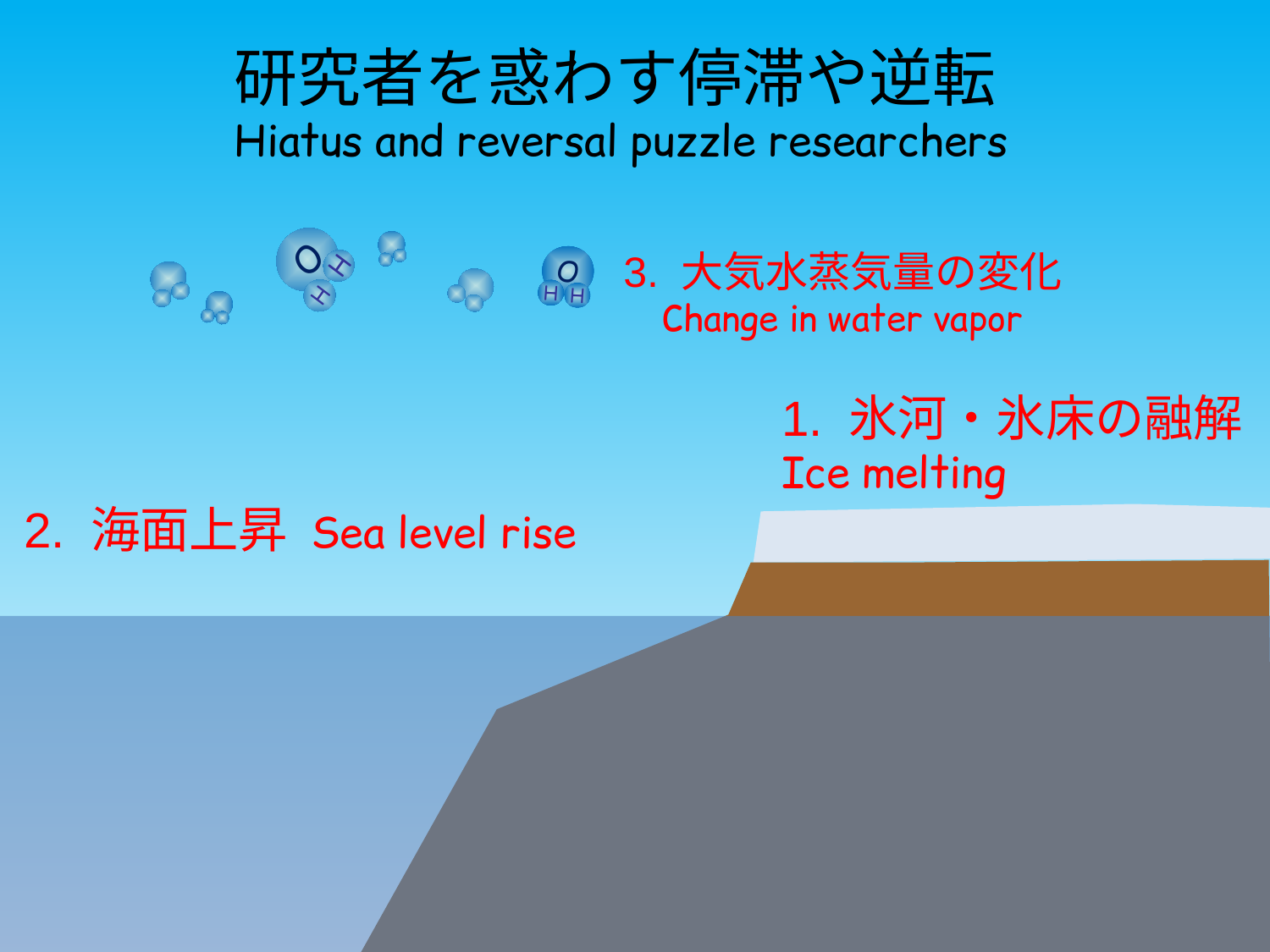

研究者を惑わす停滞や逆転
Hiatus and reversal puzzle researchers
O
H
H

O
H
H

3. 大気水蒸気量の変化
Change in water vapor
1. 氷河・氷床の融解
Ice melting
2. 海面上昇 Sea level rise